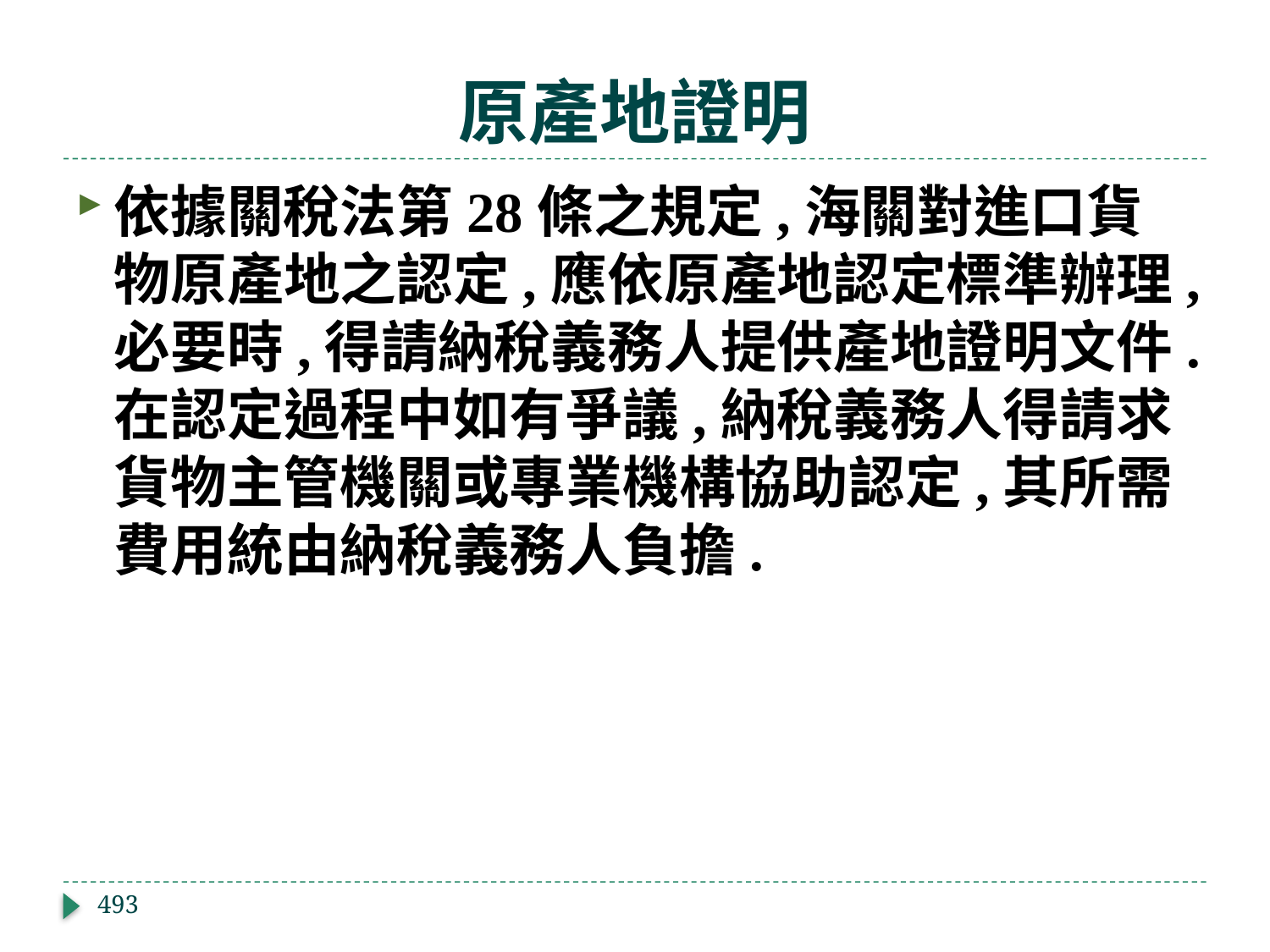

# 原產地證明
依據關稅法第28條之規定,海關對進口貨物原產地之認定,應依原產地認定標準辦理,必要時,得請納稅義務人提供產地證明文件.在認定過程中如有爭議,納稅義務人得請求貨物主管機關或專業機構協助認定,其所需費用統由納稅義務人負擔.
493